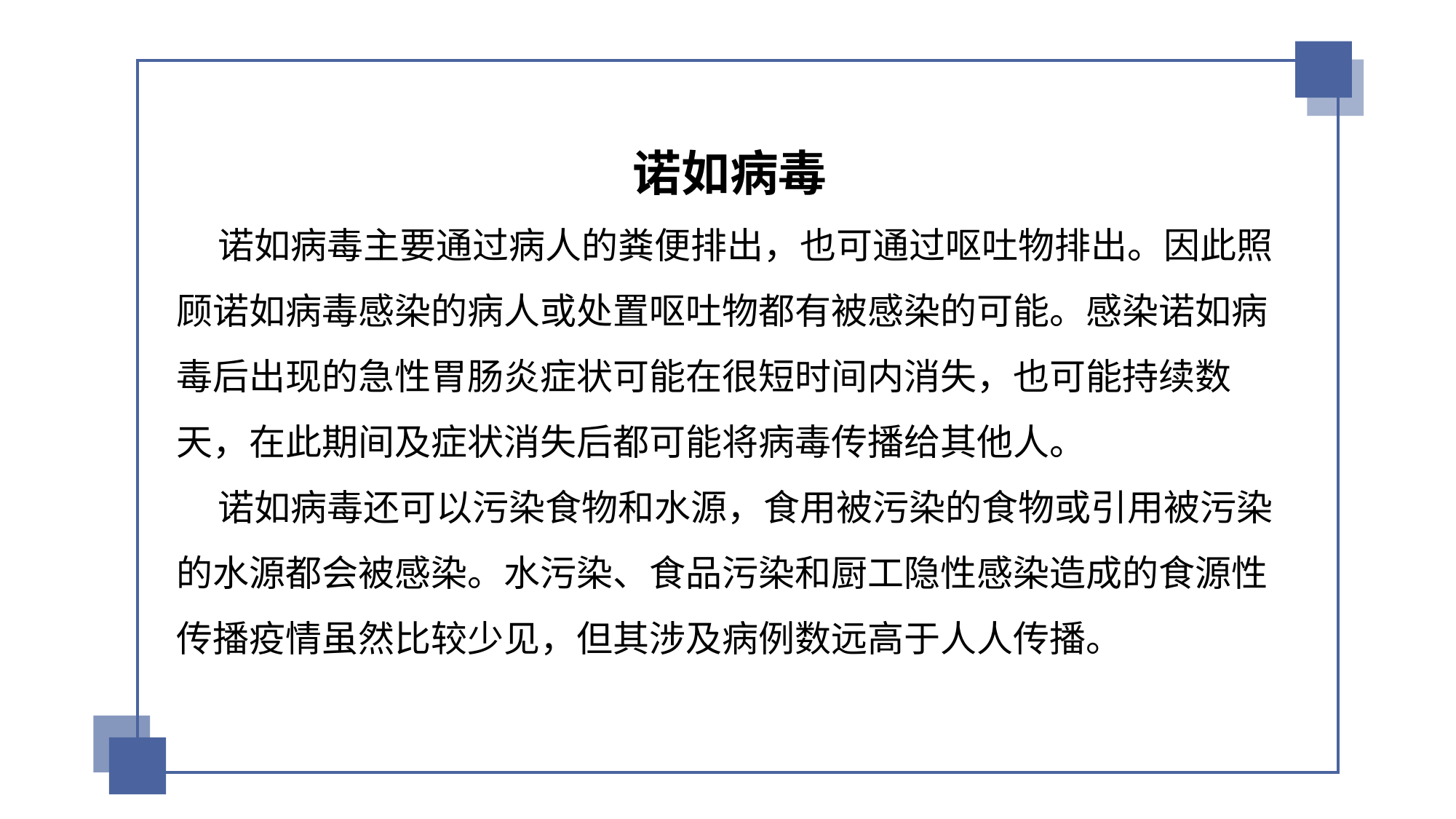

诺如病毒
    诺如病毒主要通过病人的粪便排出，也可通过呕吐物排出。因此照顾诺如病毒感染的病人或处置呕吐物都有被感染的可能。感染诺如病毒后出现的急性胃肠炎症状可能在很短时间内消失，也可能持续数天，在此期间及症状消失后都可能将病毒传播给其他人。
    诺如病毒还可以污染食物和水源，食用被污染的食物或引用被污染的水源都会被感染。水污染、食品污染和厨工隐性感染造成的食源性传播疫情虽然比较少见，但其涉及病例数远高于人人传播。